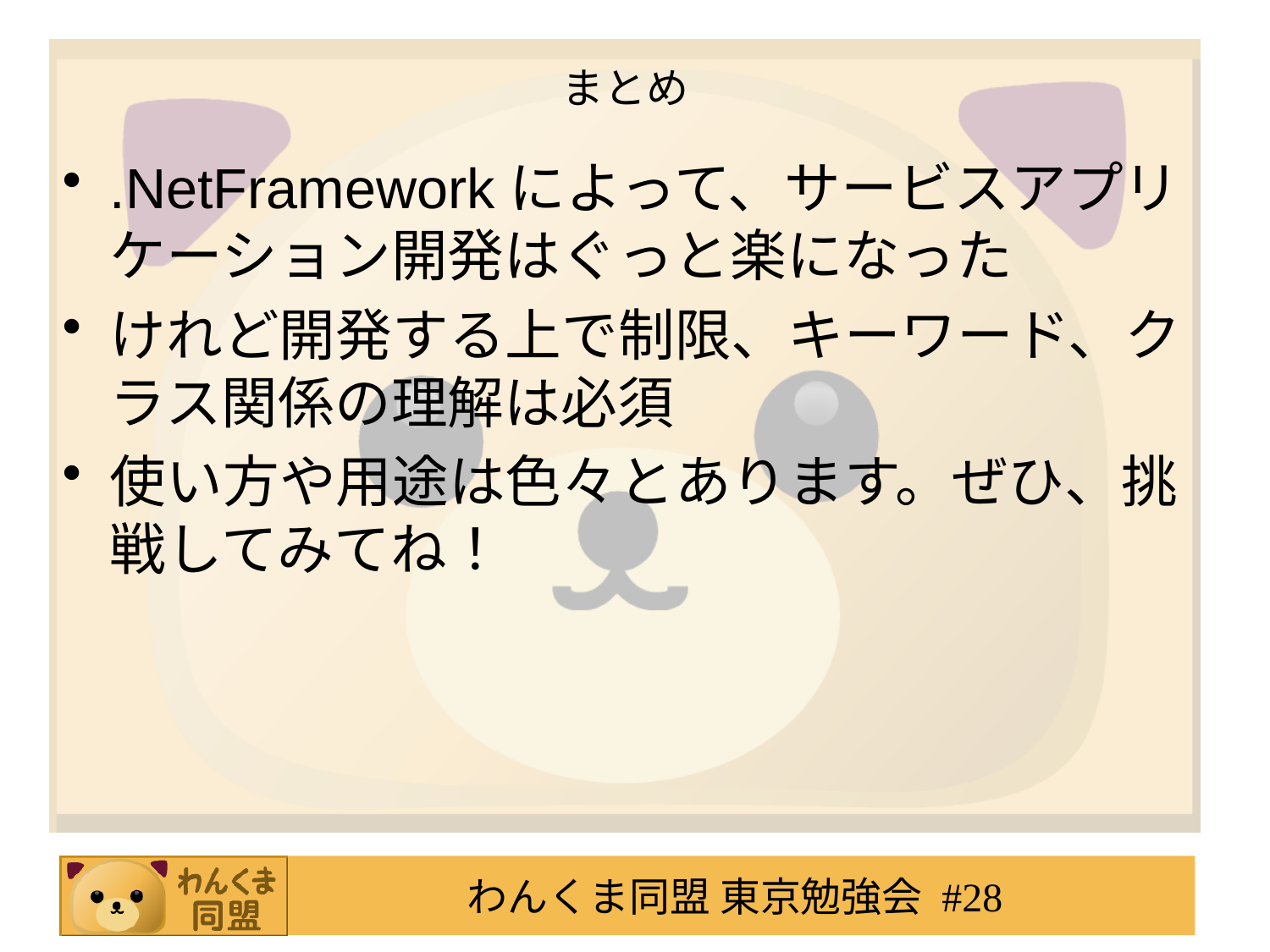

# まとめ
.NetFrameworkによって、サービスアプリケーション開発はぐっと楽になった
けれど開発する上で制限、キーワード、クラス関係の理解は必須
使い方や用途は色々とあります。ぜひ、挑戦してみてね！